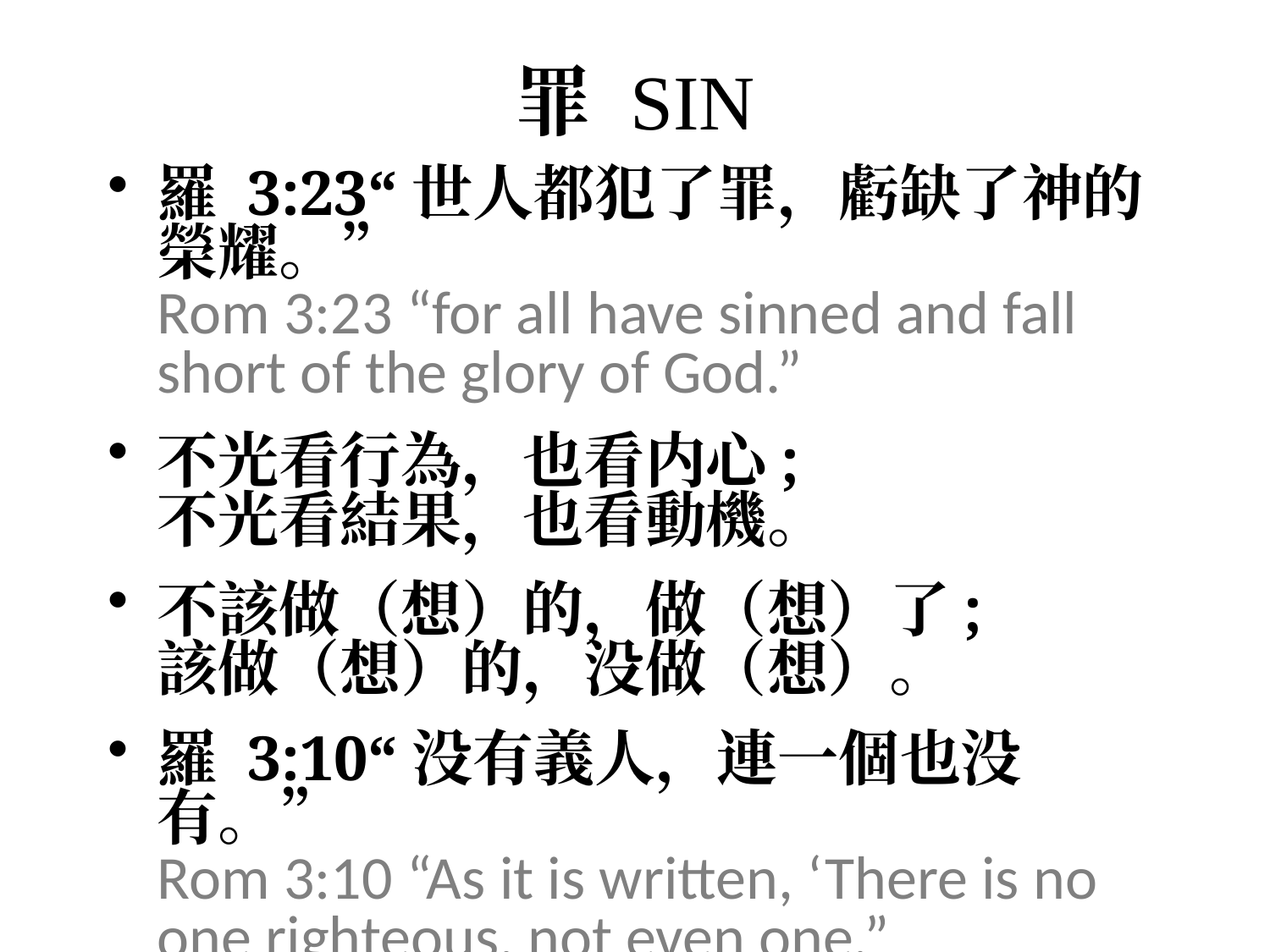

# 罪 SIN
羅 3:23“世人都犯了罪，虧缺了神的榮耀。”
Rom 3:23 “for all have sinned and fall short of the glory of God.”
不光看行為，也看内心;
不光看結果，也看動機。
不該做（想）的，做（想）了;
該做（想）的，没做（想）。
羅 3:10“没有義人，連一個也没有。”
Rom 3:10 “As it is written, ‘There is no one righteous, not even one.”